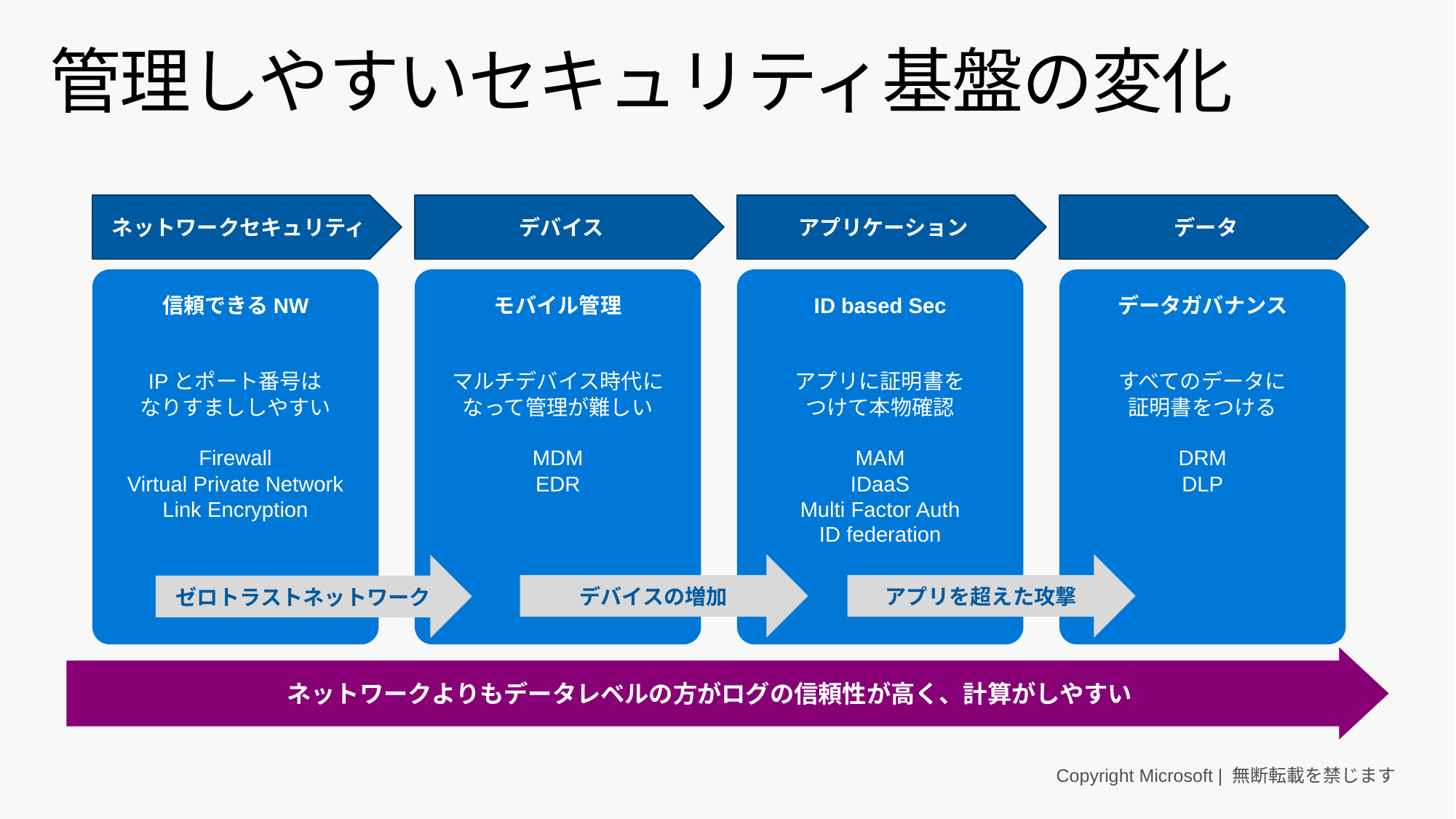

# 管理しやすいセキュリティ基盤の変化
ネットワークセキュリティ
デバイス
アプリケーション
データ
モバイル管理

マルチデバイス時代になって管理が難しい

MDM
EDR

ID based Sec

アプリに証明書を
つけて本物確認

MAM
IDaaS
Multi Factor Auth
ID federation
データガバナンス

すべてのデータに
証明書をつける

DRM
DLP

信頼できるNW

IPとポート番号は
なりすまししやすい

Firewall
Virtual Private Network
Link Encryption
デバイスの増加
アプリを超えた攻撃
ゼロトラストネットワーク
ネットワークよりもデータレベルの方がログの信頼性が高く、計算がしやすい